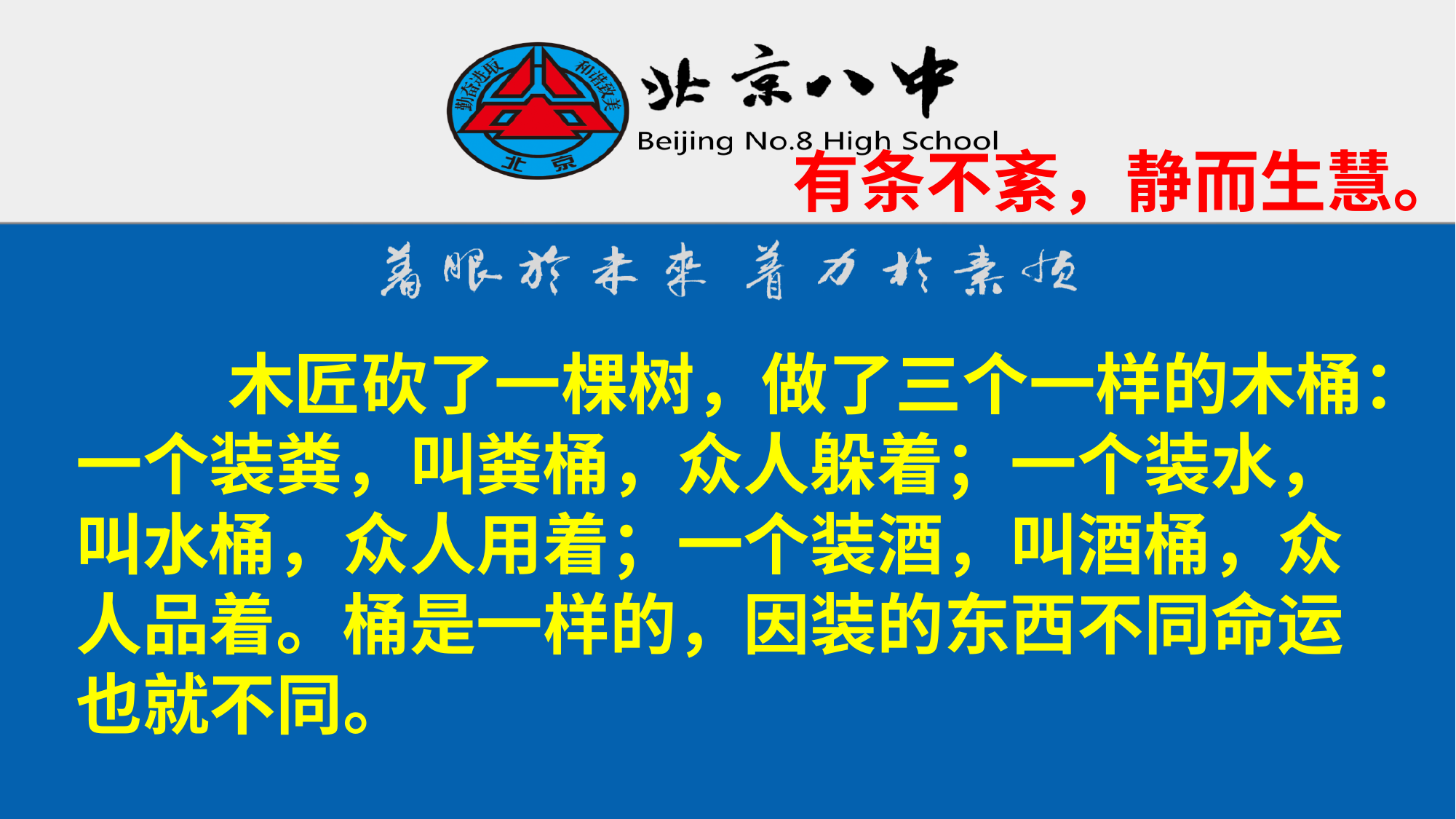

有条不紊，静而生慧。
         木匠砍了一棵树，做了三个一样的木桶：一个装粪，叫粪桶，众人躲着；一个装水，叫水桶，众人用着；一个装酒，叫酒桶，众人品着。桶是一样的，因装的东西不同命运也就不同。